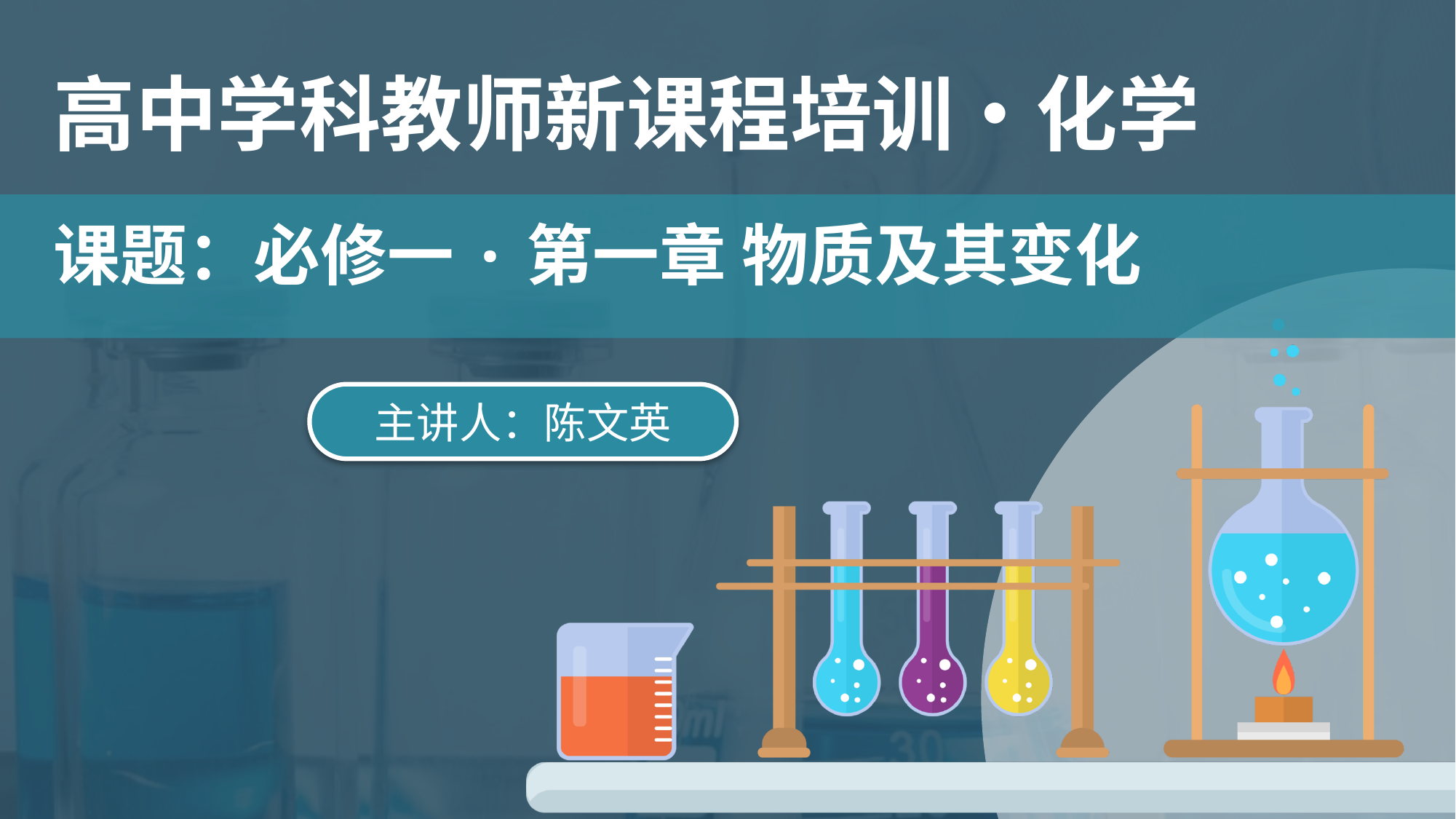

高中学科教师新课程培训•化学

课题：必修一·第一章 物质及其变化
主讲人：陈文英